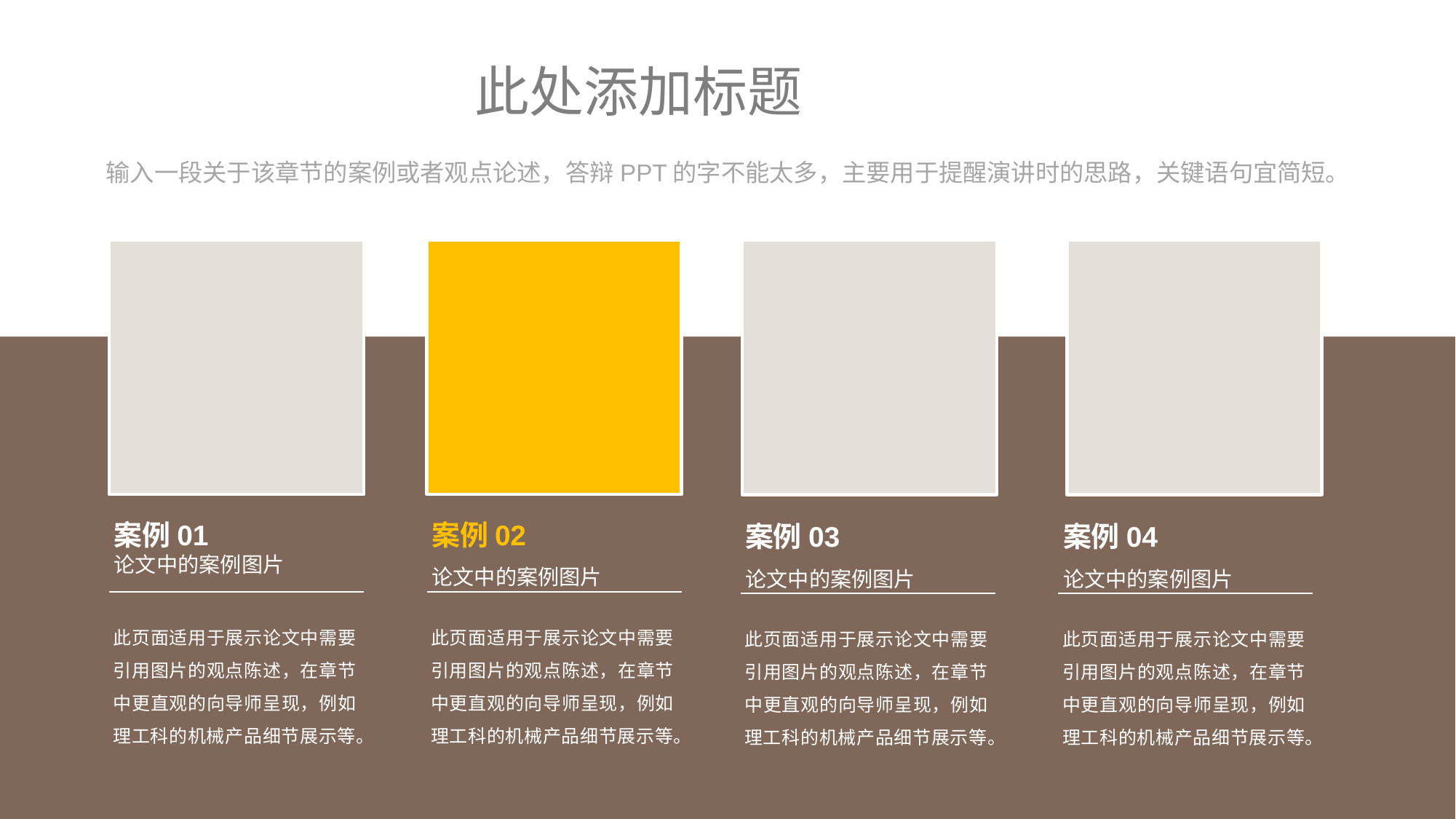

此处添加标题
输入一段关于该章节的案例或者观点论述，答辩PPT的字不能太多，主要用于提醒演讲时的思路，关键语句宜简短。

案例01
论文中的案例图片
案例02
论文中的案例图片
案例03
论文中的案例图片
案例04
论文中的案例图片
此页面适用于展示论文中需要引用图片的观点陈述，在章节中更直观的向导师呈现，例如理工科的机械产品细节展示等。
此页面适用于展示论文中需要引用图片的观点陈述，在章节中更直观的向导师呈现，例如理工科的机械产品细节展示等。
此页面适用于展示论文中需要引用图片的观点陈述，在章节中更直观的向导师呈现，例如理工科的机械产品细节展示等。
此页面适用于展示论文中需要引用图片的观点陈述，在章节中更直观的向导师呈现，例如理工科的机械产品细节展示等。